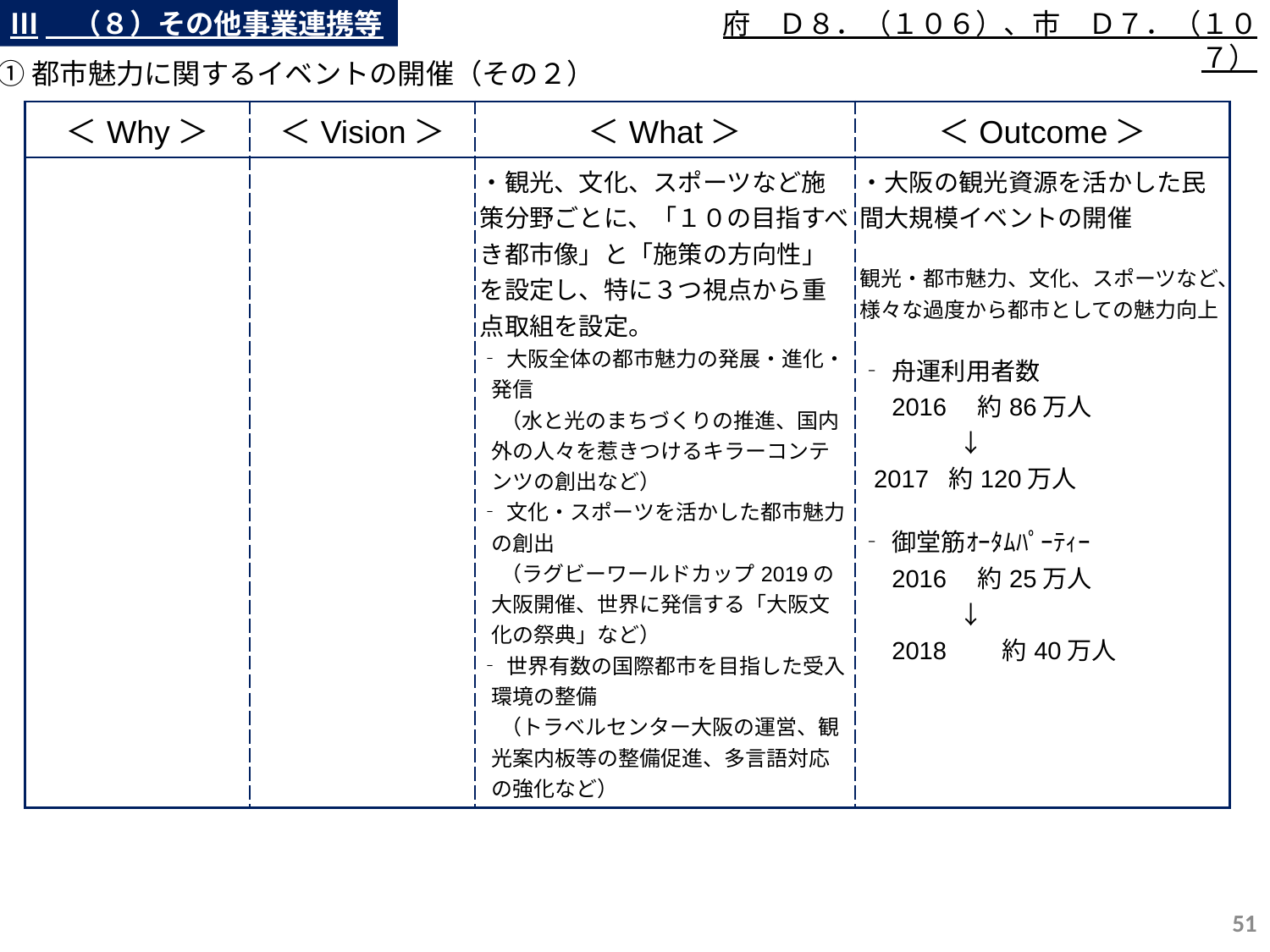

Ⅲ　（８）その他事業連携等
府　Ｄ８．（１０６）、市　Ｄ７．（１０７）
①都市魅力に関するイベントの開催（その２）
| ＜Why＞ | ＜Vision＞ | ＜What＞ | ＜Outcome＞ |
| --- | --- | --- | --- |
|  |  | ・観光、文化、スポーツなど施策分野ごとに、「１０の目指すべき都市像」と「施策の方向性」を設定し、特に３つ視点から重点取組を設定。 ‐大阪全体の都市魅力の発展・進化・発信 　（水と光のまちづくりの推進、国内外の人々を惹きつけるキラーコンテンツの創出など） ‐文化・スポーツを活かした都市魅力の創出 　（ラグビーワールドカップ2019の大阪開催、世界に発信する「大阪文化の祭典」など） ‐世界有数の国際都市を目指した受入環境の整備 　（トラベルセンター大阪の運営、観光案内板等の整備促進、多言語対応の強化など） | ・大阪の観光資源を活かした民間大規模イベントの開催 観光・都市魅力、文化、スポーツなど、様々な過度から都市としての魅力向上 ‐舟運利用者数 　2016　約86万人 　　　　↓ 2017 約120万人 ‐御堂筋ｵｰﾀﾑﾊﾟｰﾃｨｰ 　2016　約25万人 　　　　↓ 　2018　　約40万人 |
51